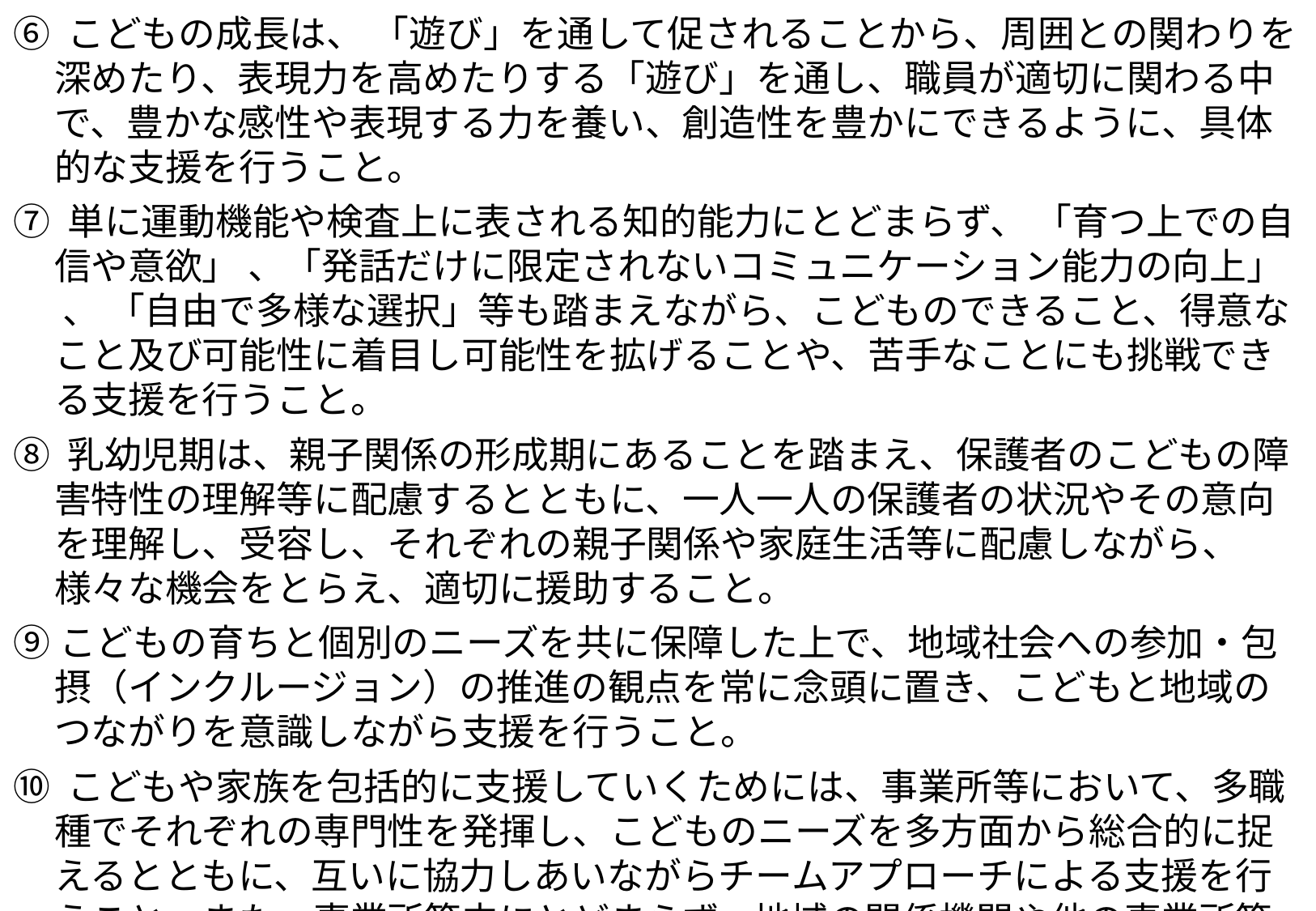

⑥ こどもの成長は、 「遊び」を通して促されることから、周囲との関わりを深めたり、表現力を高めたりする「遊び」を通し、職員が適切に関わる中で、豊かな感性や表現する力を養い、創造性を豊かにできるように、具体的な支援を行うこと。
⑦ 単に運動機能や検査上に表される知的能力にとどまらず、 「育つ上での自信や意欲」 、「発話だけに限定されないコミュニケーション能力の向上」 、 「自由で多様な選択」等も踏まえながら、こどものできること、得意なこと及び可能性に着目し可能性を拡げることや、苦手なことにも挑戦できる支援を行うこと。
⑧ 乳幼児期は、親子関係の形成期にあることを踏まえ、保護者のこどもの障害特性の理解等に配慮するとともに、一人一人の保護者の状況やその意向を理解し、受容し、それぞれの親子関係や家庭生活等に配慮しながら、様々な機会をとらえ、適切に援助すること。
⑨こどもの育ちと個別のニーズを共に保障した上で、地域社会への参加・包摂（インクルージョン）の推進の観点を常に念頭に置き、こどもと地域のつながりを意識しながら支援を行うこと。
⑩ こどもや家族を包括的に支援していくためには、事業所等において、多職種でそれぞれの専門性を発揮し、こどものニーズを多方面から総合的に捉えるとともに、互いに協力しあいながらチームアプローチによる支援を行うこと。また、事業所等内にとどまらず、地域の関係機関や他の事業所等との連携を通じて、こどもや家族を支えていく連携体制を構築すること。